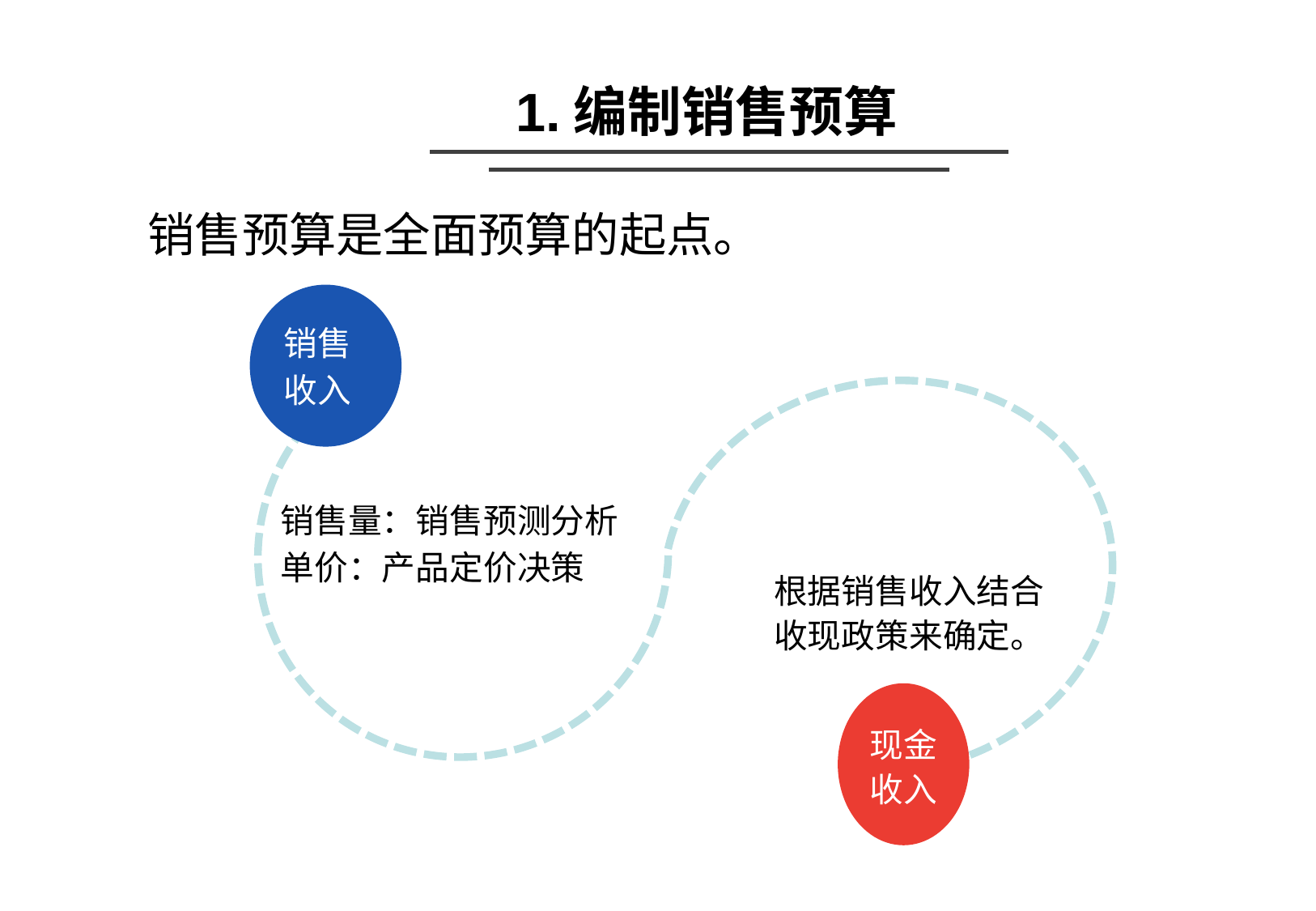

1.编制销售预算
销售预算是全面预算的起点。

销售
收入

销售量：销售预测分析
单价：产品定价决策
根据销售收入结合
收现政策来确定。
现金收入